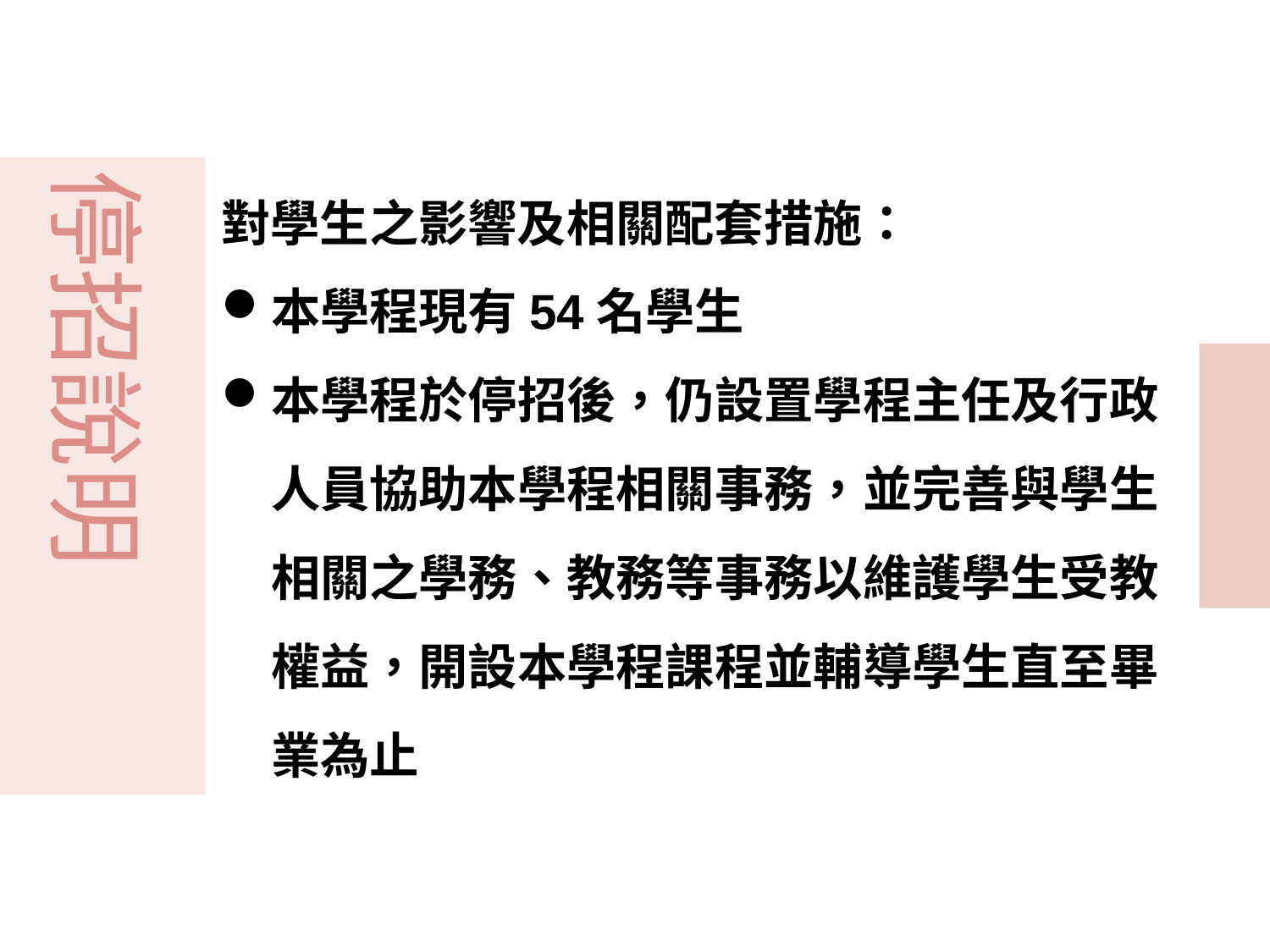

對學生之影響及相關配套措施：
本學程現有54名學生
本學程於停招後，仍設置學程主任及行政人員協助本學程相關事務，並完善與學生相關之學務、教務等事務以維護學生受教權益，開設本學程課程並輔導學生直至畢業為止

停招說明